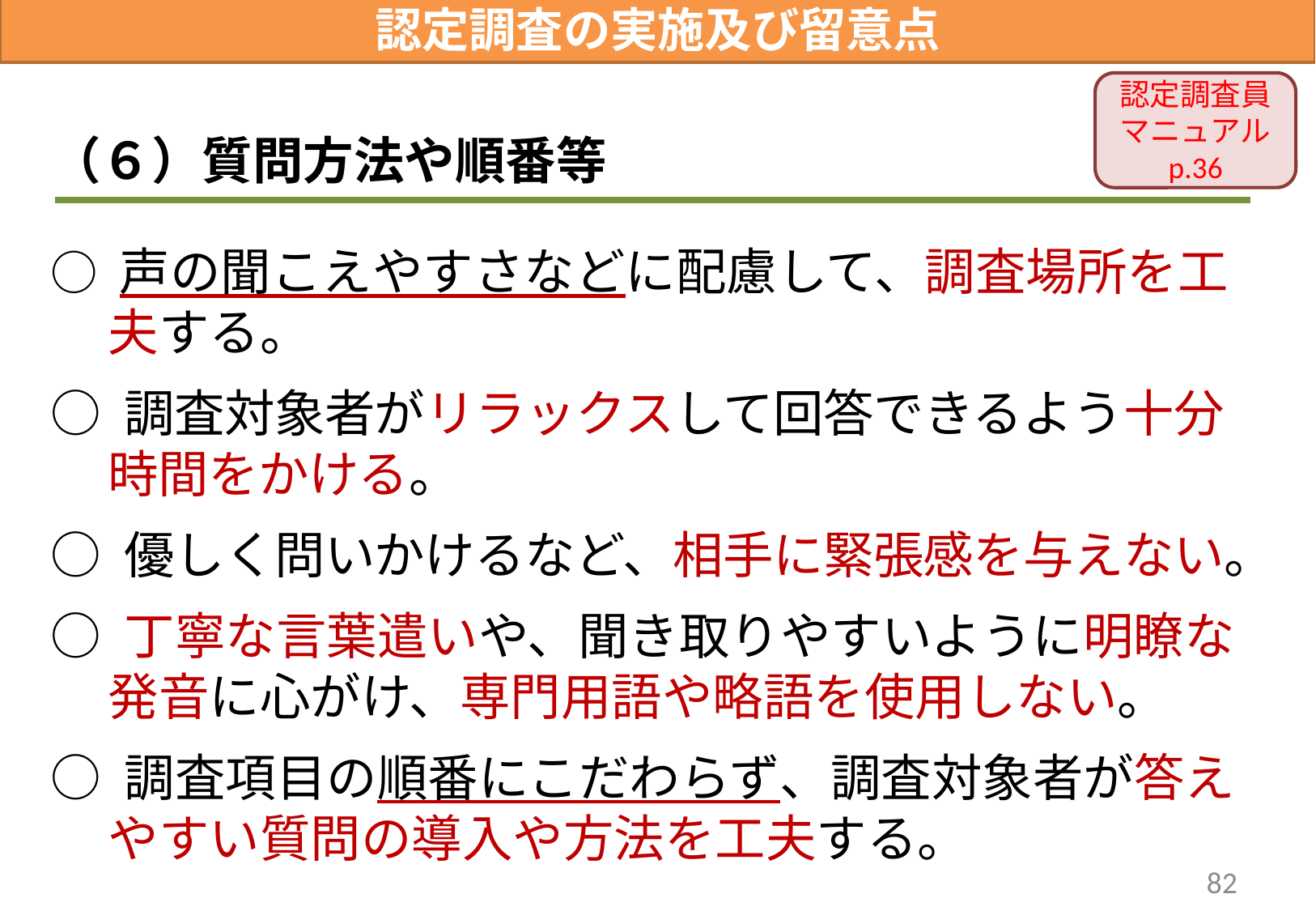

認定調査の実施及び留意点
認定調査員マニュアル
p.36
（６）質問方法や順番等
○ 声の聞こえやすさなどに配慮して、調査場所を工夫する。
○ 調査対象者がリラックスして回答できるよう十分時間をかける。
○ 優しく問いかけるなど、相手に緊張感を与えない。
○ 丁寧な言葉遣いや、聞き取りやすいように明瞭な発音に心がけ、専門用語や略語を使用しない。
○ 調査項目の順番にこだわらず、調査対象者が答えやすい質問の導入や方法を工夫する。
82